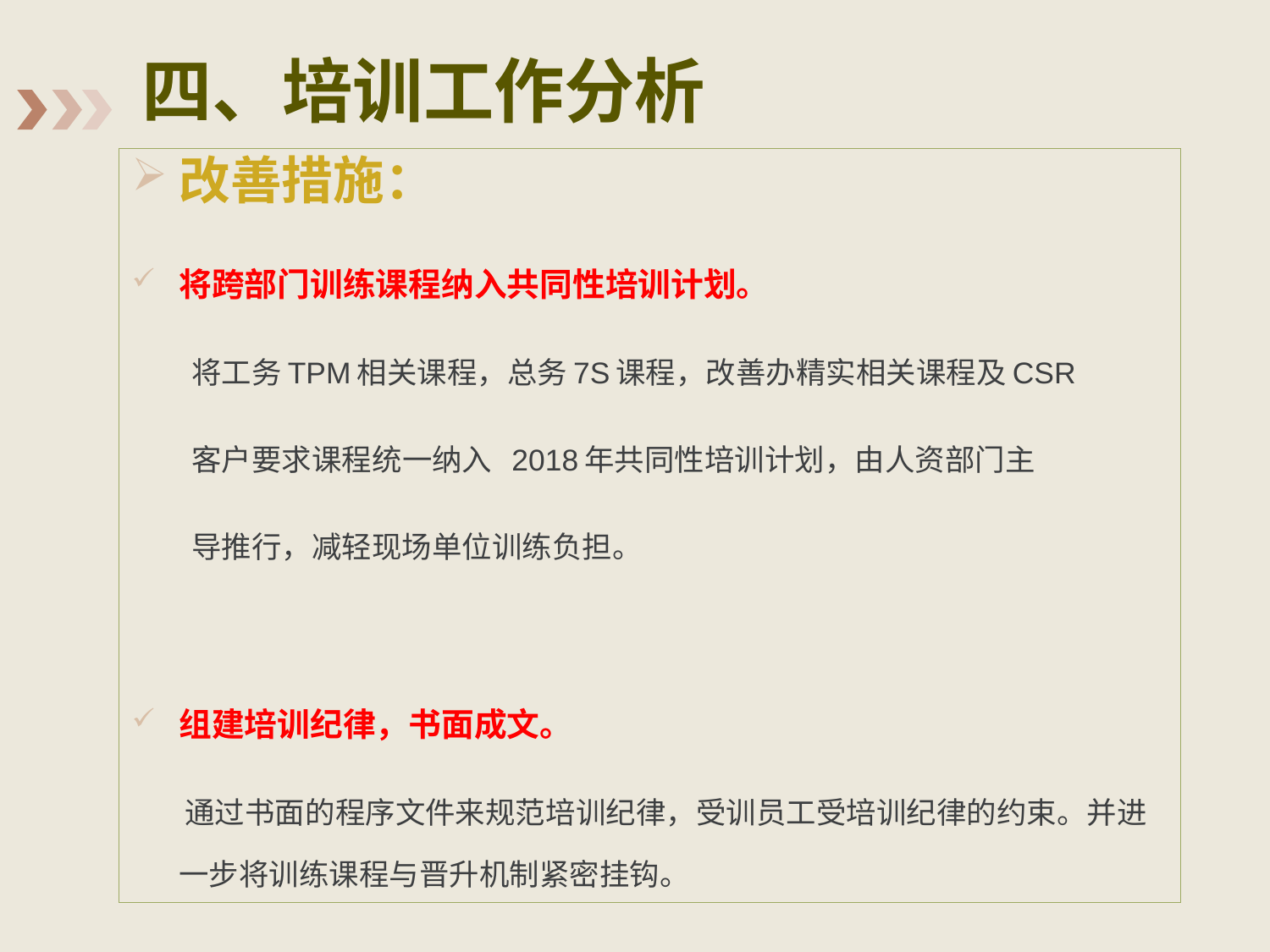

# 四、培训工作分析
改善措施：
将跨部门训练课程纳入共同性培训计划。
        将工务TPM相关课程，总务7S课程，改善办精实相关课程及CSR
        客户要求课程统一纳入  2018年共同性培训计划，由人资部门主
        导推行，减轻现场单位训练负担。

组建培训纪律，书面成文。
       通过书面的程序文件来规范培训纪律，受训员工受培训纪律的约束。并进一步将训练课程与晋升机制紧密挂钩。